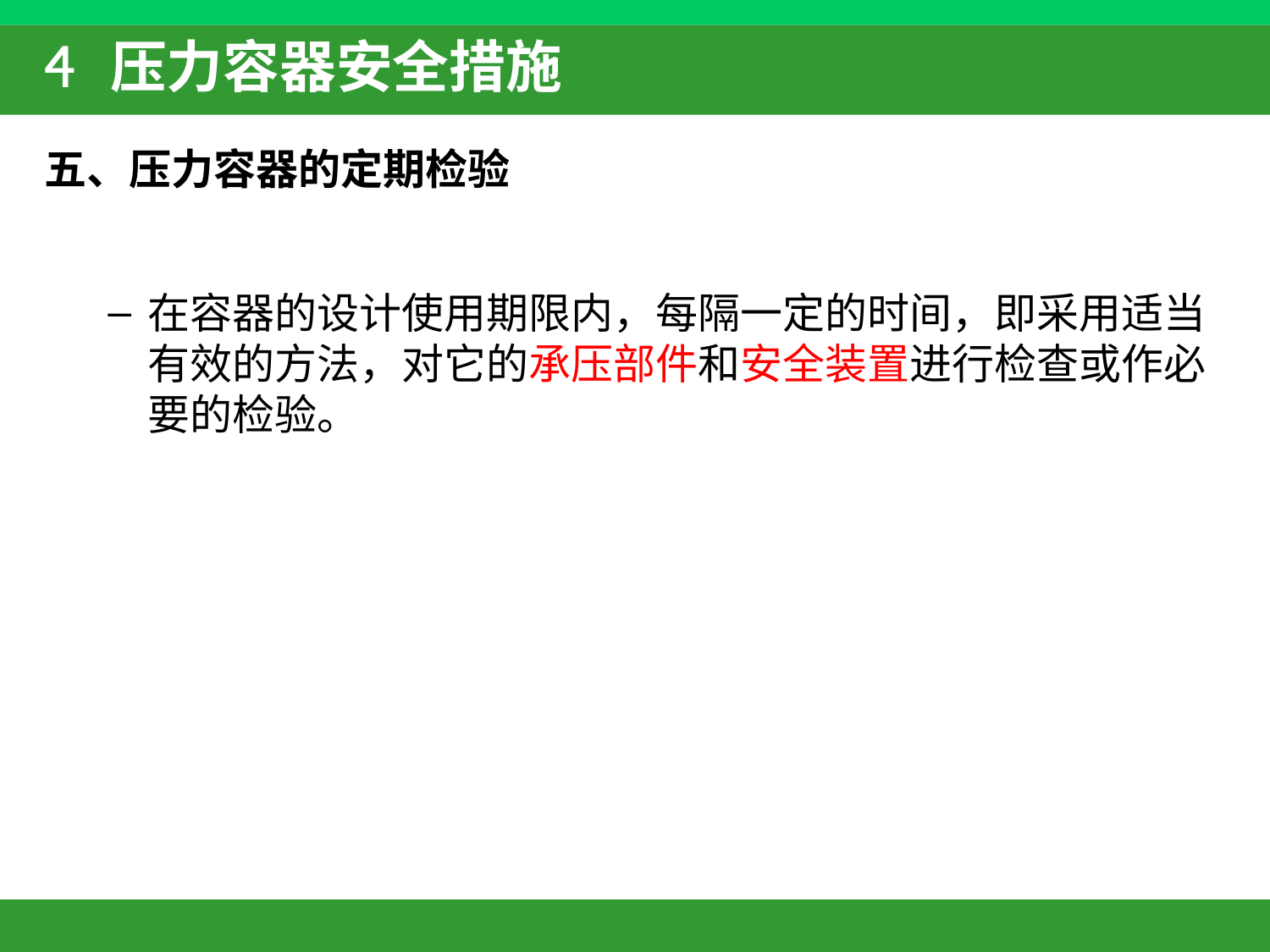

# 4 压力容器安全措施
五、压力容器的定期检验

在容器的设计使用期限内，每隔一定的时间，即采用适当有效的方法，对它的承压部件和安全装置进行检查或作必要的检验。